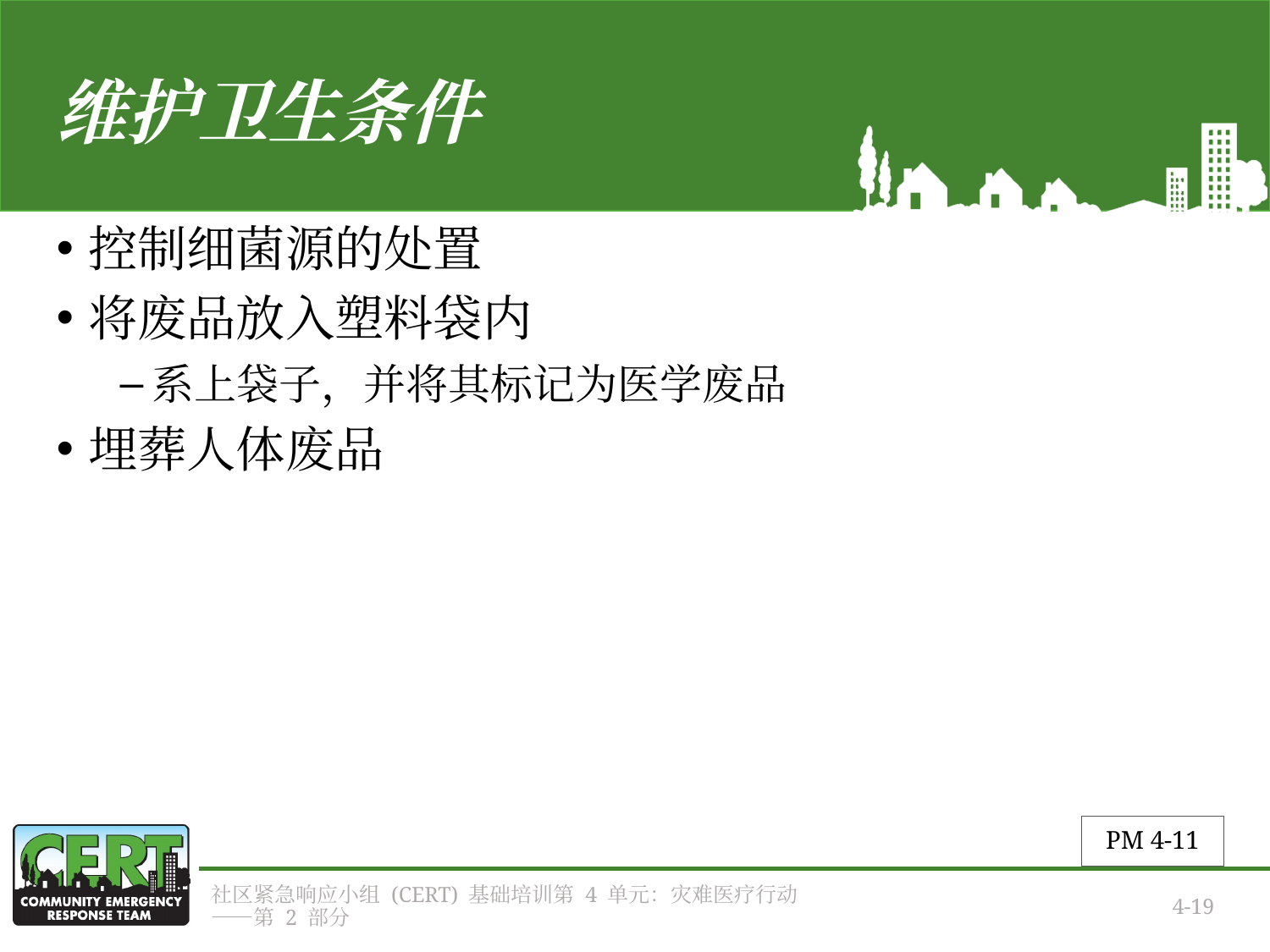

# 维护卫生条件
控制细菌源的处置
将废品放入塑料袋内
系上袋子，并将其标记为医学废品
埋葬人体废品
PM 4-11
社区紧急响应小组 (CERT) 基础培训第 4 单元：灾难医疗行动——第 2 部分
4-19